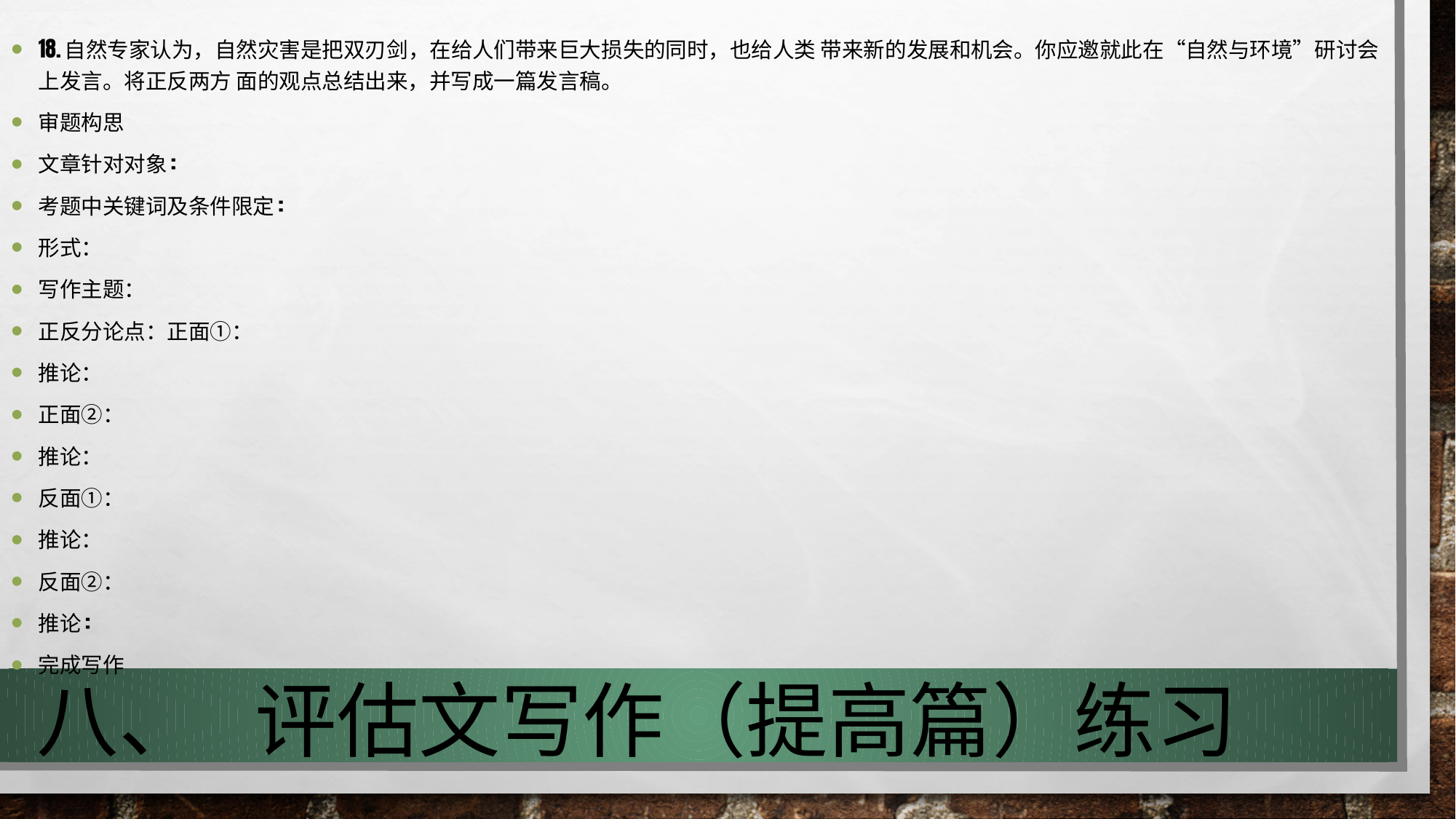

18.自然专家认为，自然灾害是把双刃剑，在给人们带来巨大损失的同时，也给人类 带来新的发展和机会。你应邀就此在“自然与环境”研讨会上发言。将正反两方 面的观点总结出来，并写成一篇发言稿。
审题构思
文章针对对象:
考题中关键词及条件限定:
形式：
写作主题：
正反分论点：正面①：
推论：
正面②：
推论：
反面①：
推论：
反面②：
推论:
完成写作
# 八、	评估文写作（提高篇）练习